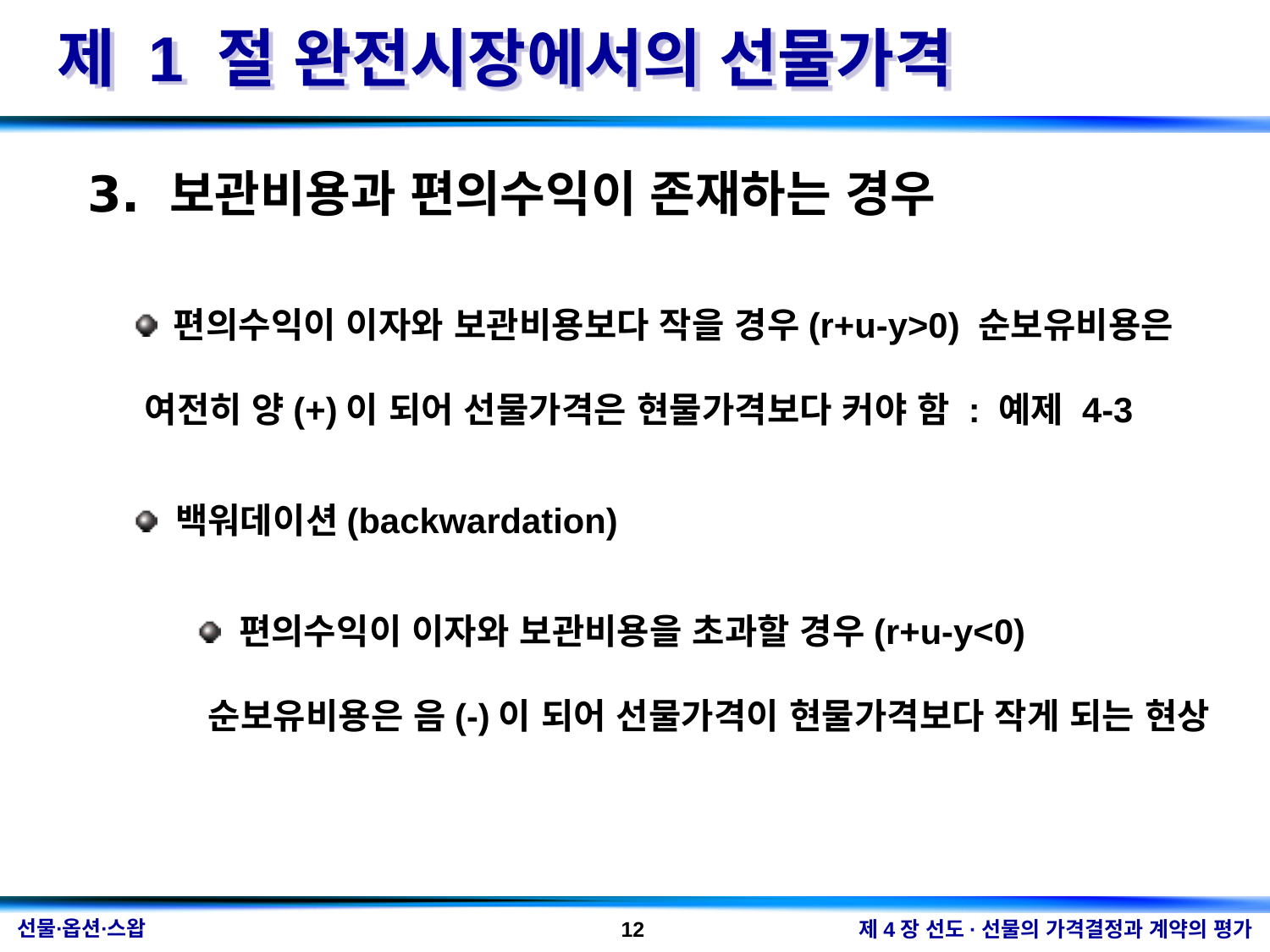

제 1 절 완전시장에서의 선물가격
3. 보관비용과 편의수익이 존재하는 경우
 편의수익이 이자와 보관비용보다 작을 경우(r+u-y>0) 순보유비용은 여전히 양(+)이 되어 선물가격은 현물가격보다 커야 함 : 예제 4-3
 백워데이션(backwardation)
 편의수익이 이자와 보관비용을 초과할 경우(r+u-y<0) 순보유비용은 음(-)이 되어 선물가격이 현물가격보다 작게 되는 현상
12